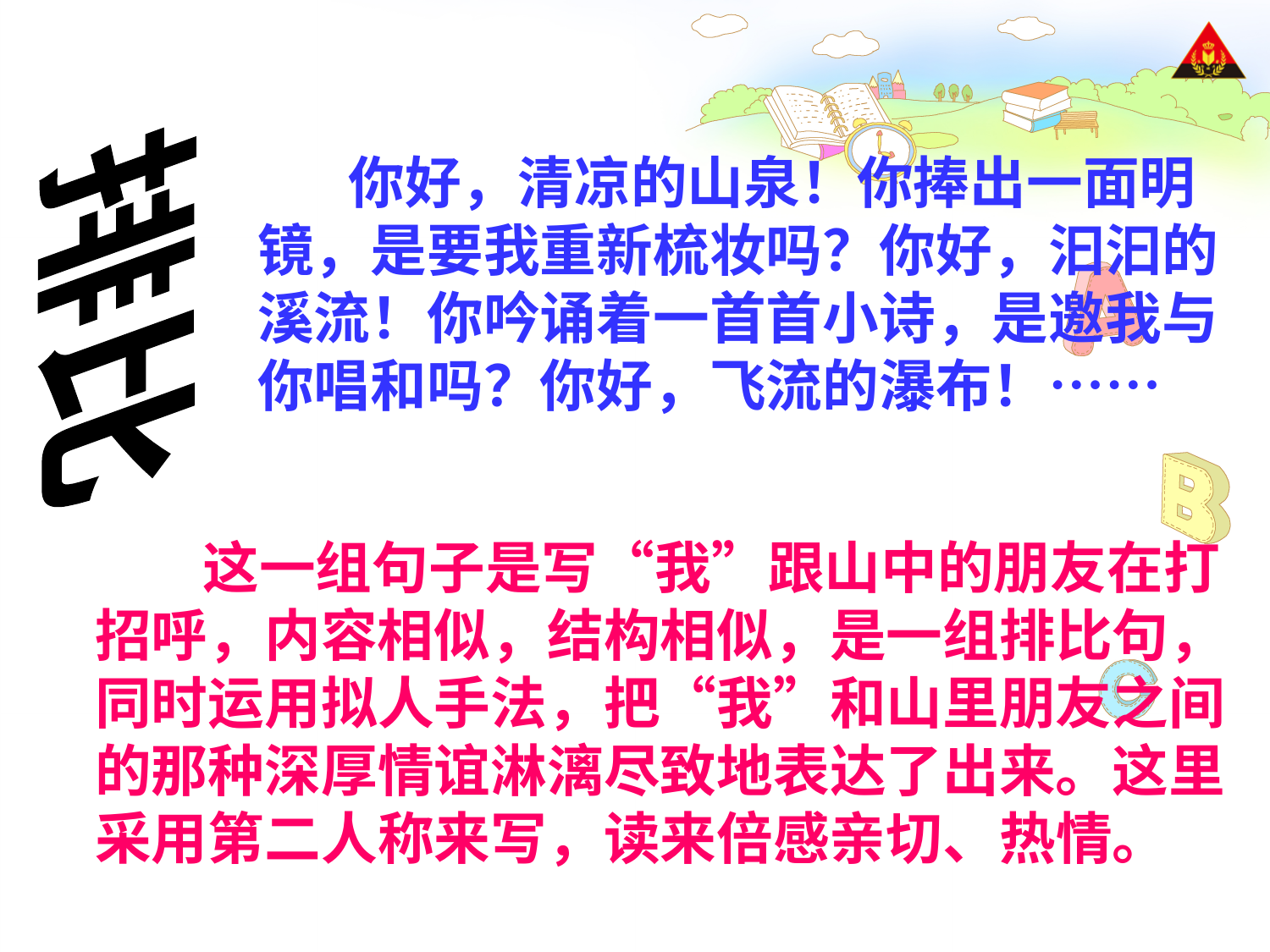

你好，清凉的山泉！你捧出一面明镜，是要我重新梳妆吗？你好，汩汩的溪流！你吟诵着一首首小诗，是邀我与你唱和吗？你好，飞流的瀑布！……
排比
           这一组句子是写“我”跟山中的朋友在打招呼，内容相似，结构相似，是一组排比句，同时运用拟人手法，把“我”和山里朋友之间的那种深厚情谊淋漓尽致地表达了出来。这里采用第二人称来写，读来倍感亲切、热情。